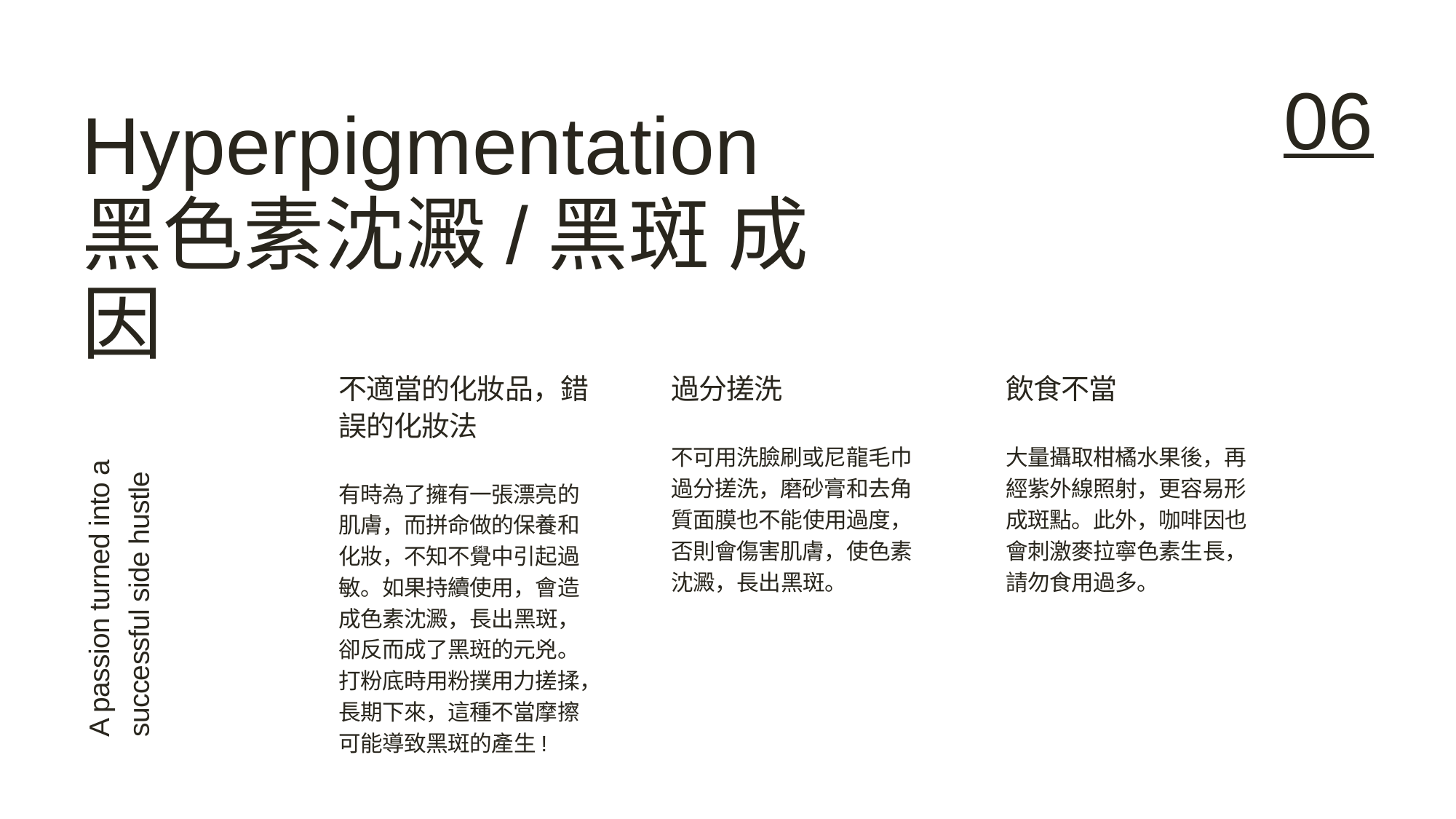

06
Hyperpigmentation
黑色素沈澱/黑斑 成因
不適當的化妝品，錯誤的化妝法
有時為了擁有一張漂亮的肌膚，而拼命做的保養和化妝，不知不覺中引起過敏。如果持續使用，會造成色素沈澱，長出黑斑，卻反而成了黑斑的元兇。打粉底時用粉撲用力搓揉，長期下來，這種不當摩擦可能導致黑斑的產生!
過分搓洗
不可用洗臉刷或尼龍毛巾過分搓洗，磨砂膏和去角質面膜也不能使用過度，否則會傷害肌膚，使色素沈澱，長出黑斑。
飲食不當
大量攝取柑橘水果後，再經紫外線照射，更容易形成斑點。此外，咖啡因也會刺激麥拉寧色素生長，請勿食用過多。
A passion turned into a successful side hustle